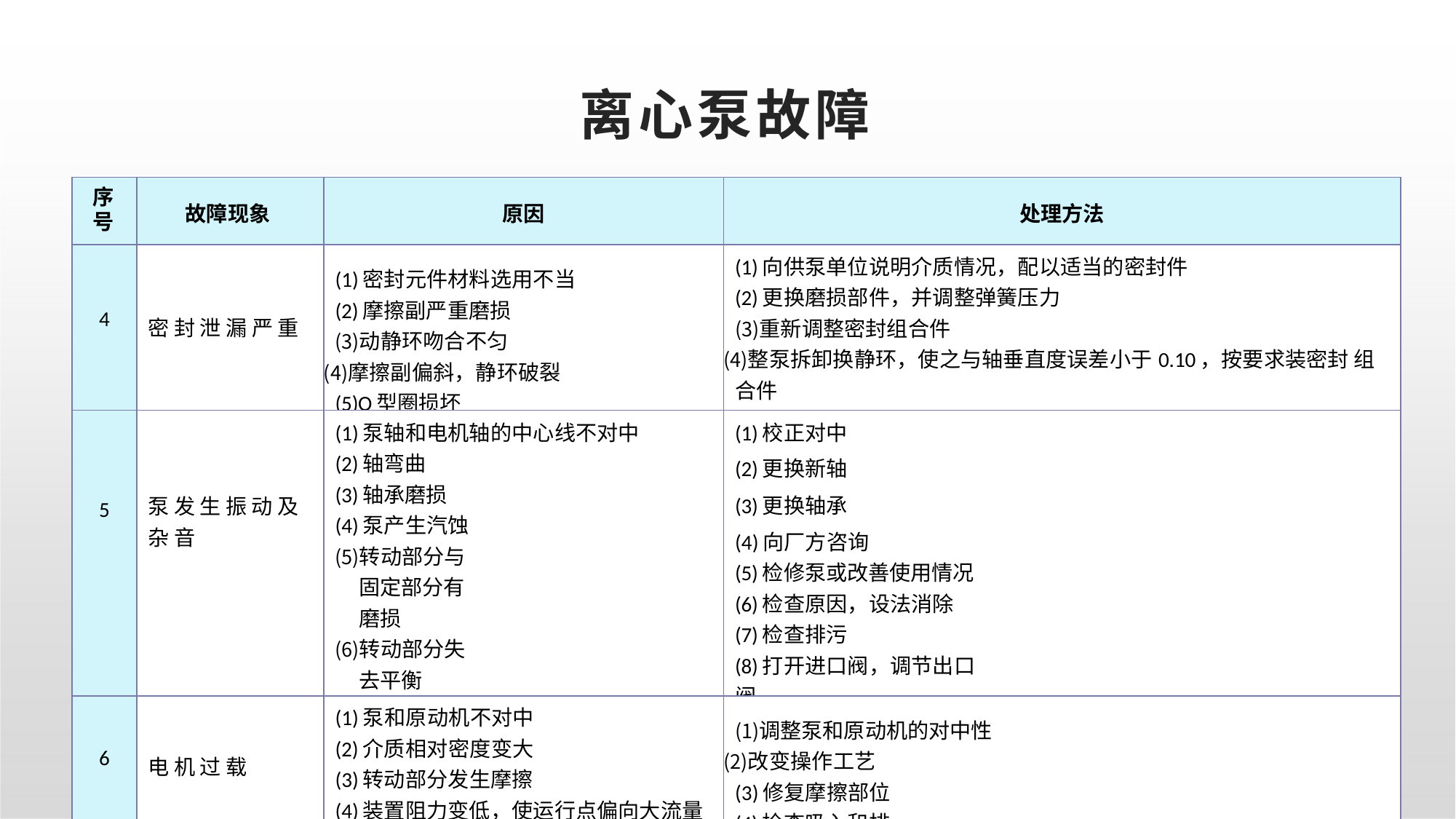

# 离心泵故障
| 序 号 | 故障现象 | 原因 | 处理方法 |
| --- | --- | --- | --- |
| 4 | 密封泄漏严重 | (1)密封元件材料选用不当 (2)摩擦副严重磨损 动静环吻合不匀 摩擦副偏斜，静环破裂 (5)O型圈损坏 | (1)向供泵单位说明介质情况，配以适当的密封件 (2)更换磨损部件，并调整弹簧压力 重新调整密封组合件 整泵拆卸换静环，使之与轴垂直度误差小于0.10，按要求装密封 组合件 更换O型圈 |
| 5 | 泵发生振动及 杂音 | (1)泵轴和电机轴的中心线不对中 (2)轴弯曲 (3)轴承磨损 (4)泵产生汽蚀 转动部分与固定部分有磨损 转动部分失去平衡 管路或泵内有杂物堵塞 (8)关小了进口阀 | (1)校正对中 (2)更换新轴 (3)更换轴承 (4)向厂方咨询 (5)检修泵或改善使用情况 (6)检查原因，设法消除 (7)检查排污 (8)打开进口阀，调节出口阀 |
| 6 | 电机过载 | (1)泵和原动机不对中 (2)介质相对密度变大 (3)转动部分发生摩擦 (4)装置阻力变低，使运行点偏向大流量 处 | 调整泵和原动机的对中性 改变操作工艺 (3)修复摩擦部位 (4)检查吸入和排出管路压力与原来的变化情况，并予调整 |